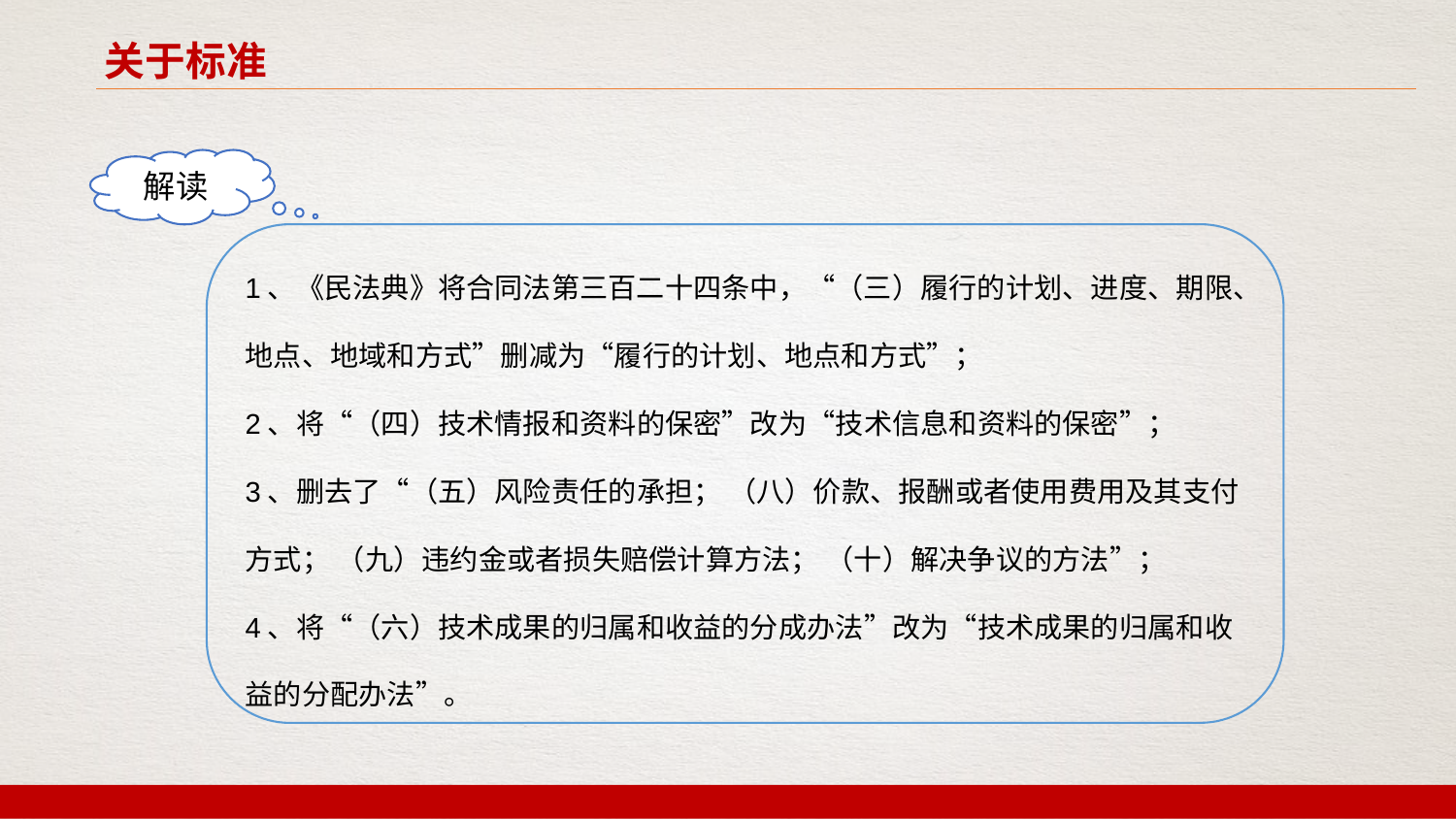

关于标准
解读
1、《民法典》将合同法第三百二十四条中，“（三）履行的计划、进度、期限、地点、地域和方式”删减为“履行的计划、地点和方式”；
2、将“（四）技术情报和资料的保密”改为“技术信息和资料的保密”；
3、删去了“（五）风险责任的承担； （八）价款、报酬或者使用费用及其支付方式； （九）违约金或者损失赔偿计算方法； （十）解决争议的方法”；
4、将“（六）技术成果的归属和收益的分成办法”改为“技术成果的归属和收益的分配办法”。